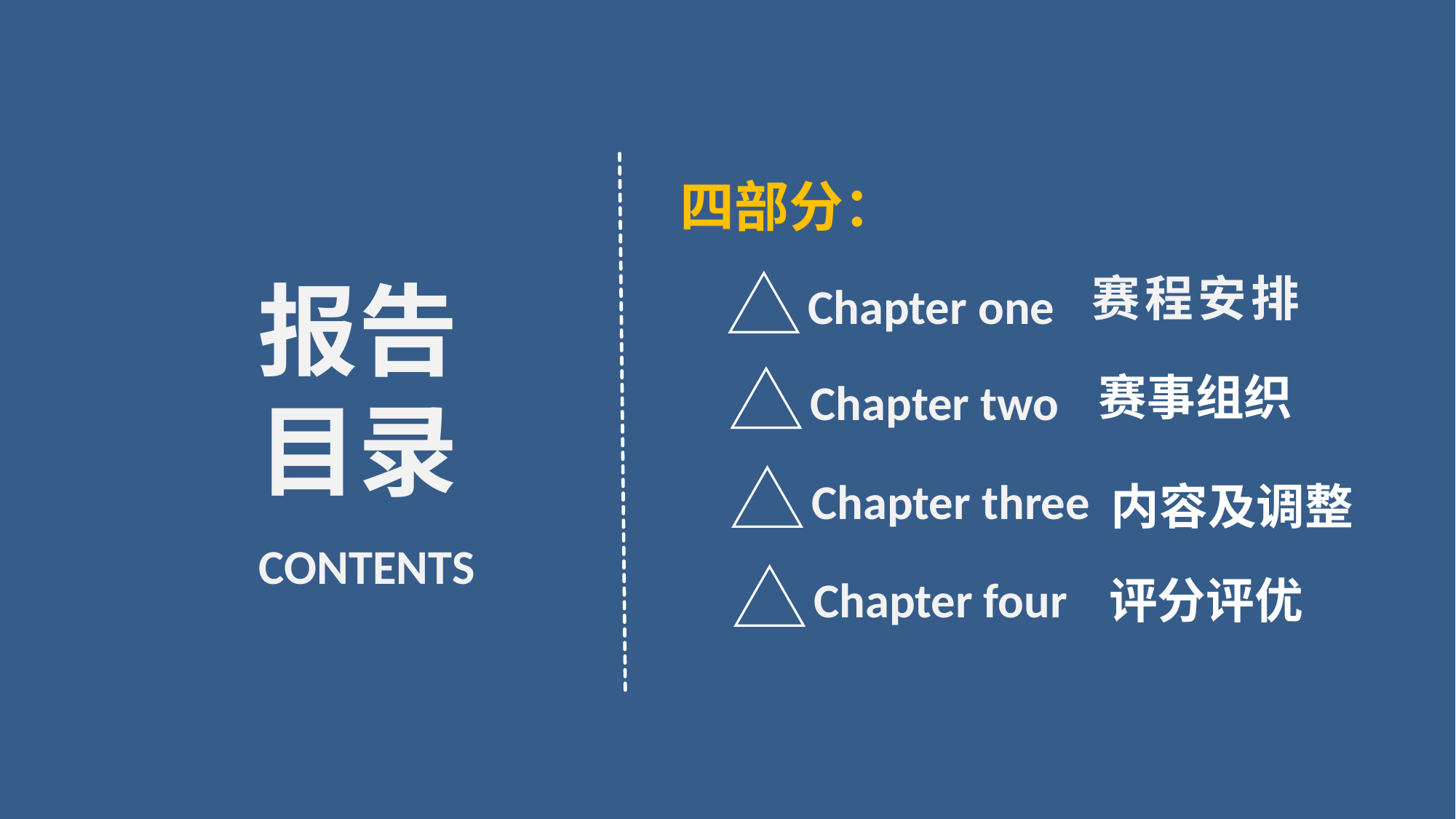

四部分：
报告
目录
赛程安排
Chapter one

赛事组织
Chapter two

Chapter three

内容及调整
CONTENTS
Chapter four
评分评优